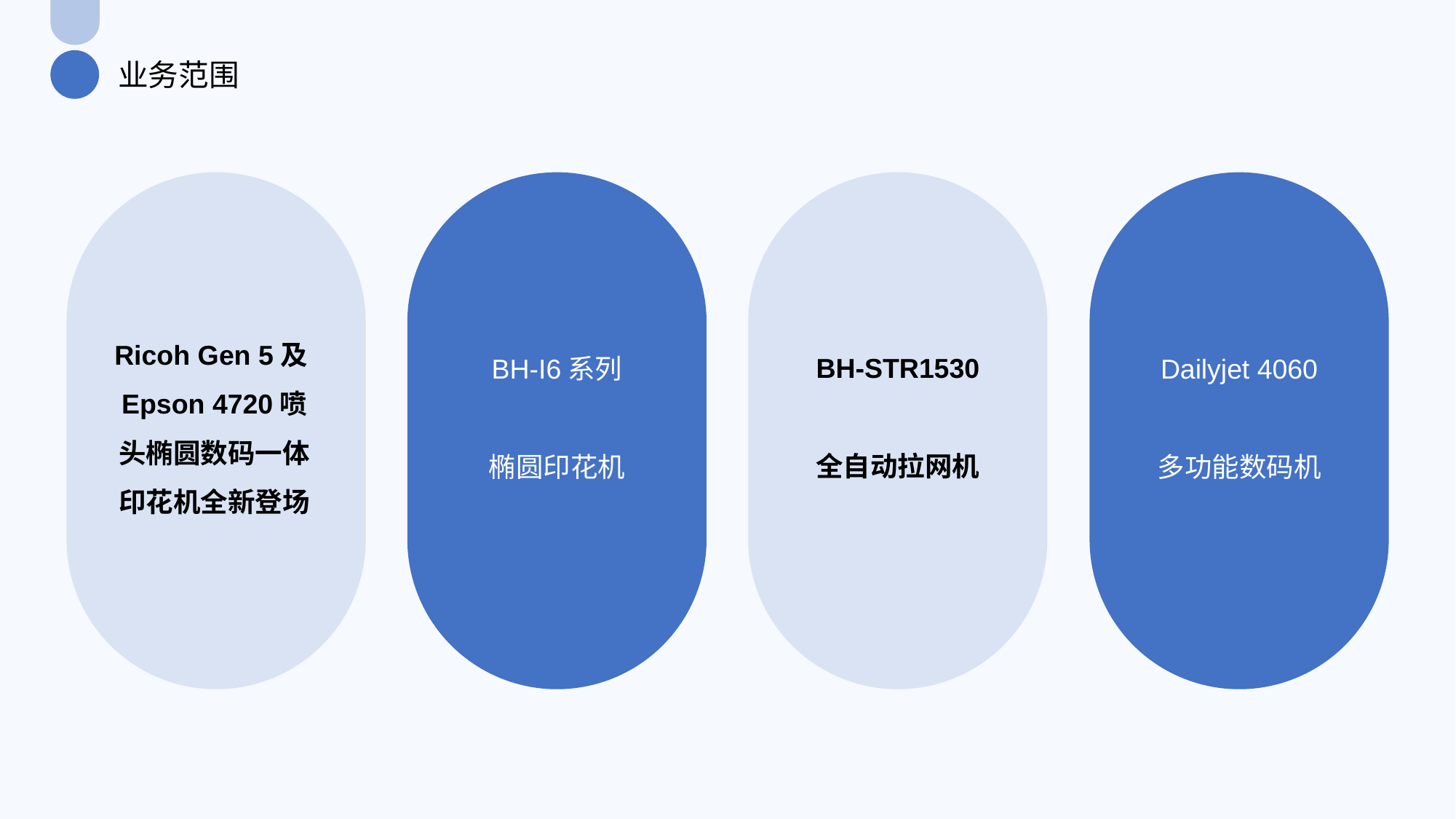

业务范围

Ricoh Gen 5及Epson 4720喷头椭圆数码一体印花机全新登场
BH-STR1530

全自动拉网机
BH-I6系列

椭圆印花机
Dailyjet 4060

多功能数码机